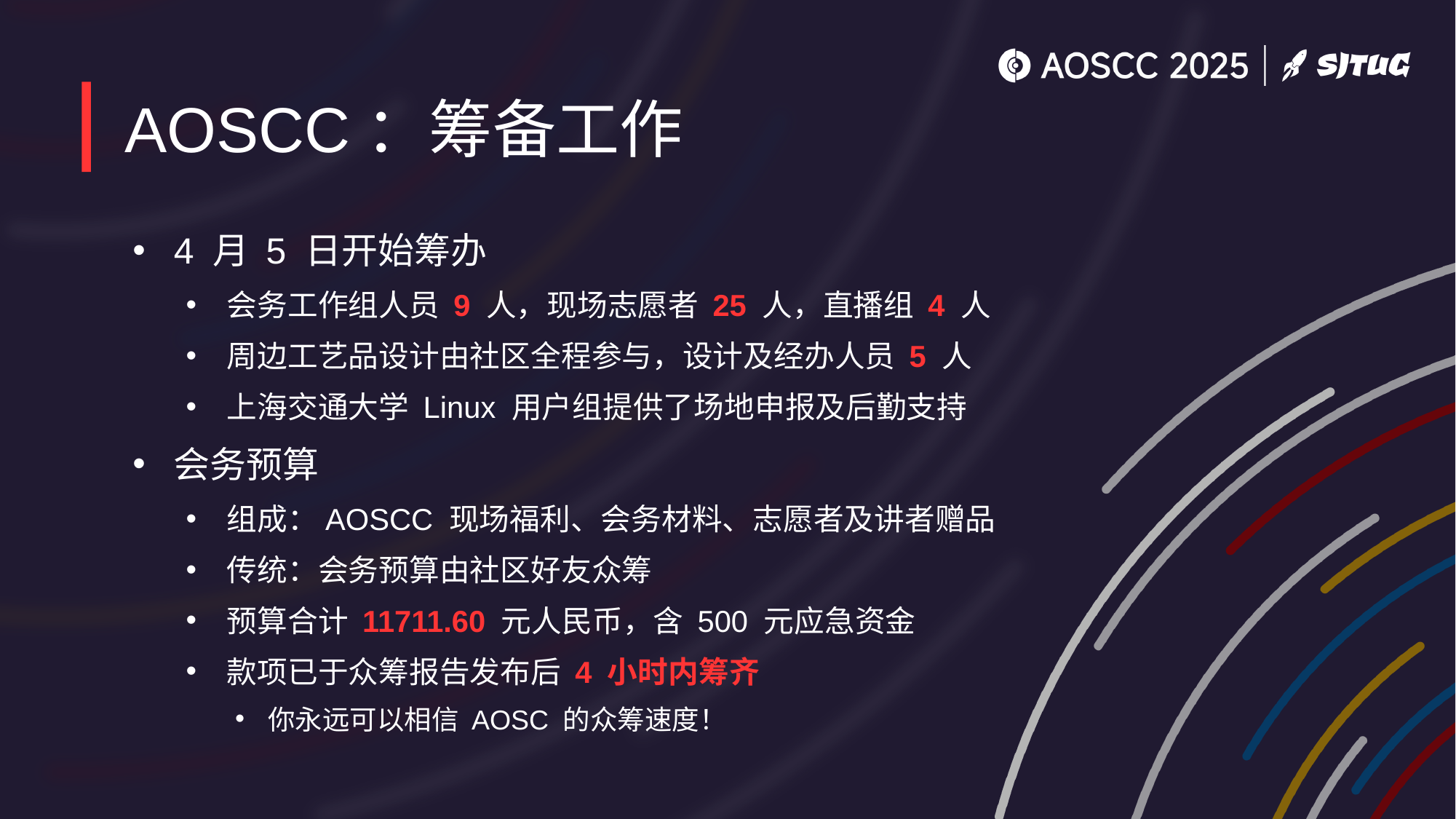

# AOSCC：筹备工作
4 月 5 日开始筹办
会务工作组人员 9 人，现场志愿者 25 人，直播组 4 人
周边工艺品设计由社区全程参与，设计及经办人员 5 人
上海交通大学 Linux 用户组提供了场地申报及后勤支持
会务预算
组成：AOSCC 现场福利、会务材料、志愿者及讲者赠品
传统：会务预算由社区好友众筹
预算合计 11711.60 元人民币，含 500 元应急资金
款项已于众筹报告发布后 4 小时内筹齐
你永远可以相信 AOSC 的众筹速度！